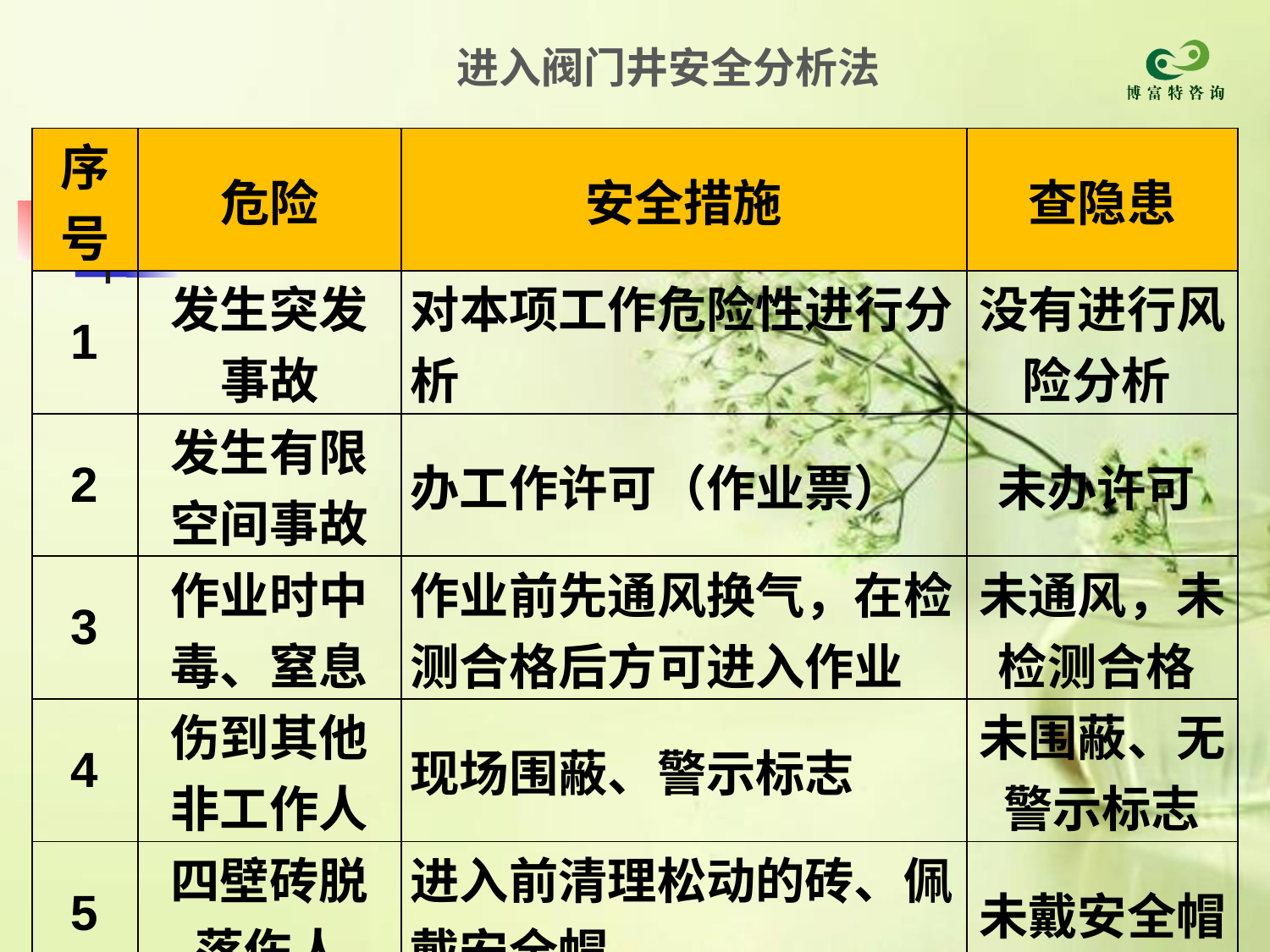

进入阀门井安全分析法
| 序号 | 危险 | 安全措施 | 查隐患 |
| --- | --- | --- | --- |
| 1 | 发生突发事故 | 对本项工作危险性进行分析 | 没有进行风险分析 |
| 2 | 发生有限空间事故 | 办工作许可（作业票） | 未办许可 |
| 3 | 作业时中毒、窒息 | 作业前先通风换气，在检测合格后方可进入作业 | 未通风，未检测合格 |
| 4 | 伤到其他非工作人 | 现场围蔽、警示标志 | 未围蔽、无警示标志 |
| 5 | 四壁砖脱落伤人 | 进入前清理松动的砖、佩戴安全帽 | 未戴安全帽 |
| 6 | 进入时摔落 | 安全带、安全绳、安全帽 | 未带安全带 |